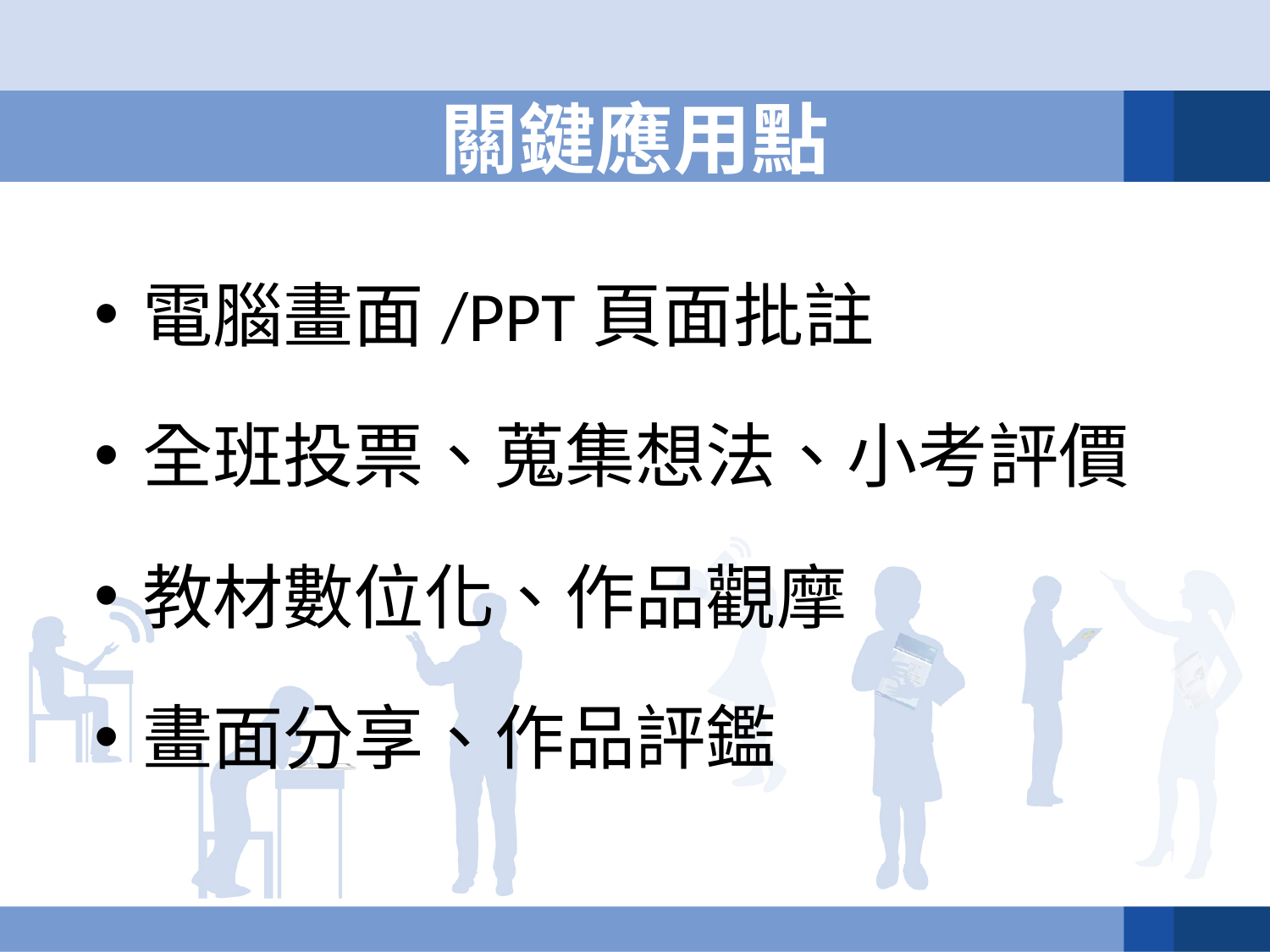

# 關鍵應用點
電腦畫面/PPT頁面批註
全班投票、蒐集想法、小考評價
教材數位化、作品觀摩
畫面分享、作品評鑑